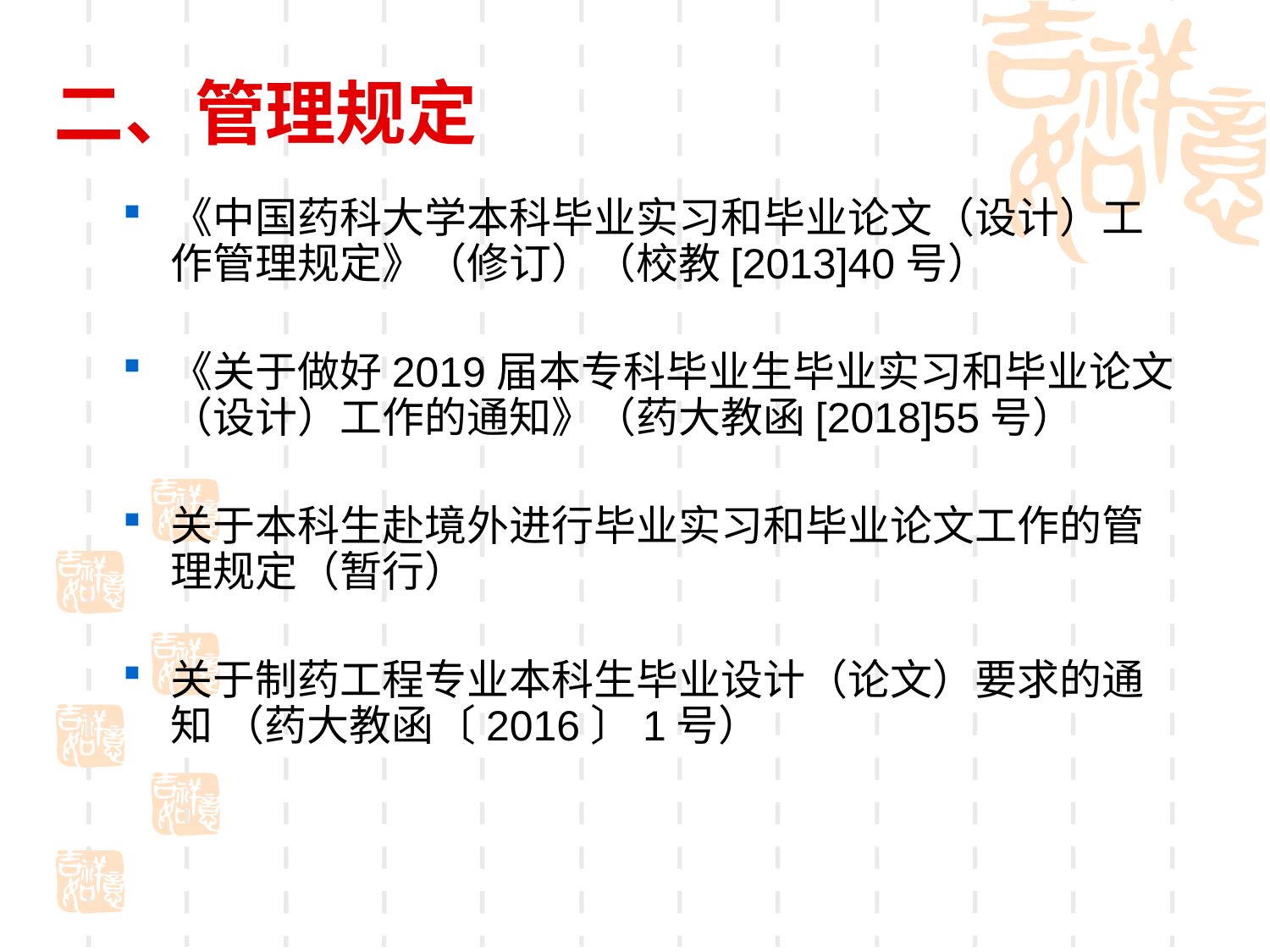

# 二、管理规定
《中国药科大学本科毕业实习和毕业论文（设计）工作管理规定》（修订）（校教[2013]40号）

《关于做好2019届本专科毕业生毕业实习和毕业论文（设计）工作的通知》（药大教函[2018]55号）

关于本科生赴境外进行毕业实习和毕业论文工作的管理规定（暂行）

关于制药工程专业本科生毕业设计（论文）要求的通知 （药大教函〔2016〕1号）